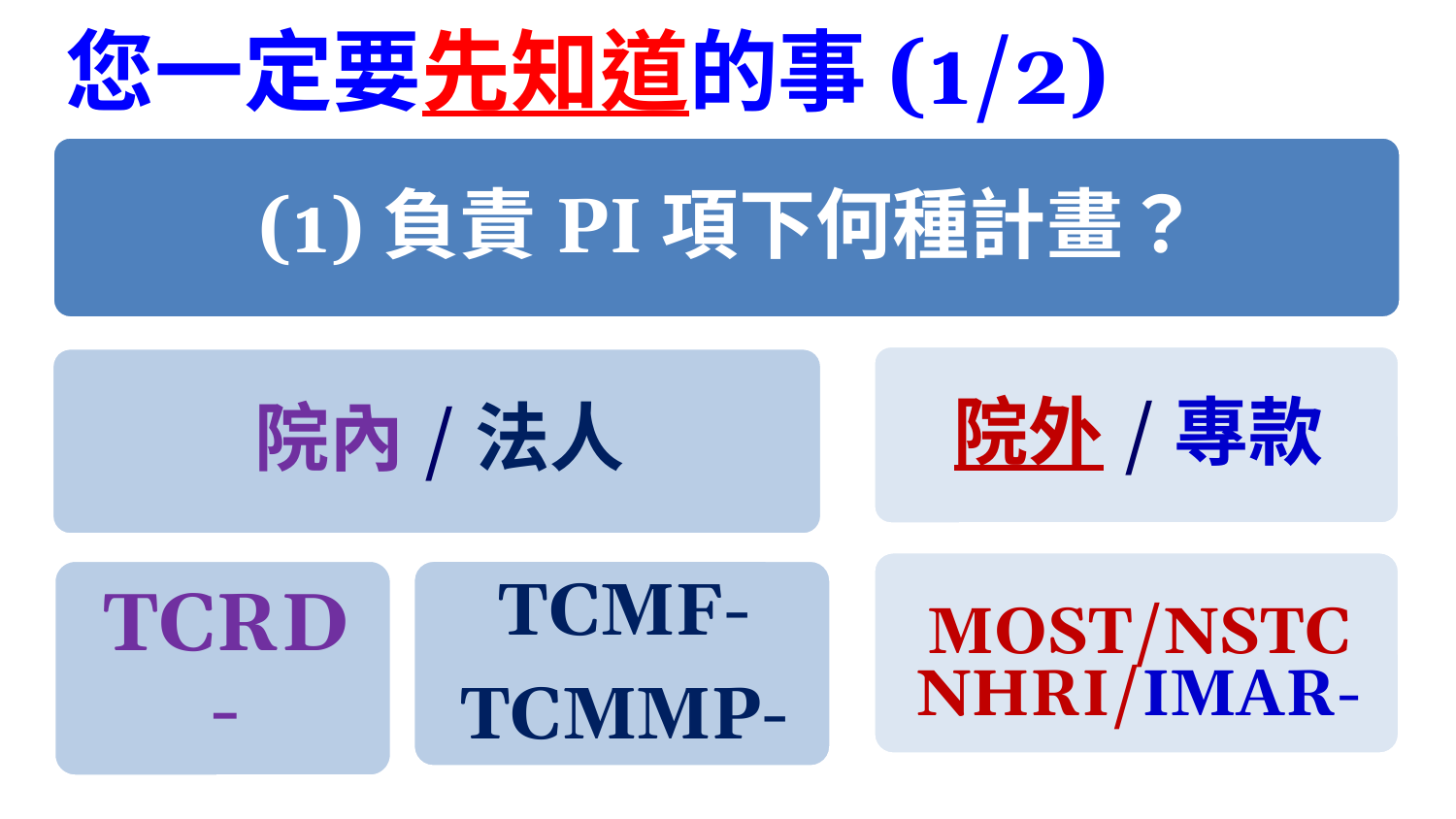

您一定要先知道的事(1/2)
(1)負責PI項下何種計畫？
院內/法人
TCRD-
TCMF-
TCMMP-
院外/專款
MOST/NSTC
NHRI/IMAR-